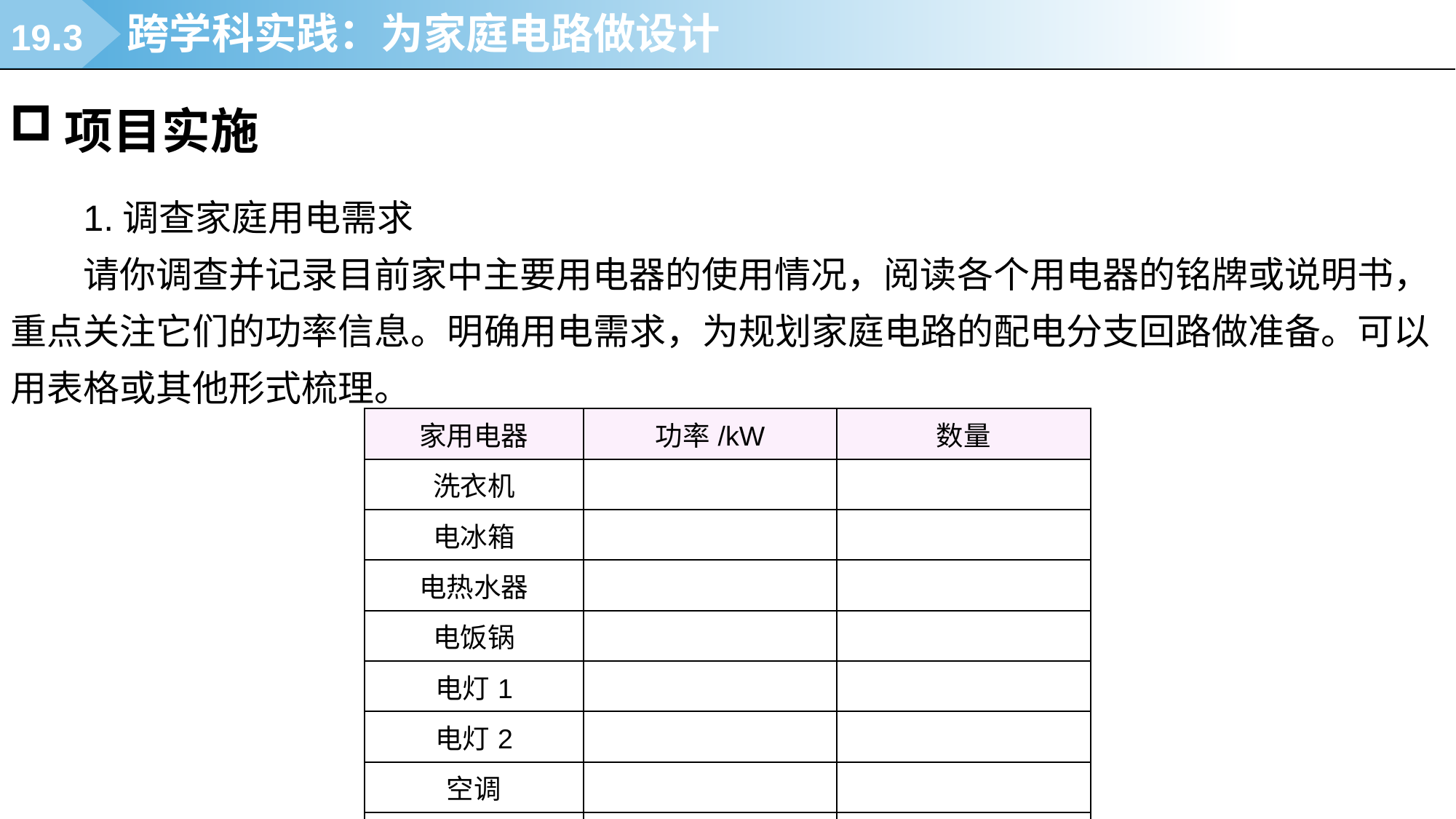

19.3
跨学科实践：为家庭电路做设计
项目实施
1.调查家庭用电需求
请你调查并记录目前家中主要用电器的使用情况，阅读各个用电器的铭牌或说明书，重点关注它们的功率信息。明确用电需求，为规划家庭电路的配电分支回路做准备。可以用表格或其他形式梳理。
| 家用电器 | 功率/kW | 数量 |
| --- | --- | --- |
| 洗衣机 |  |  |
| 电冰箱 |  |  |
| 电热水器 |  |  |
| 电饭锅 |  |  |
| 电灯1 |  |  |
| 电灯2 |  |  |
| 空调 |  |  |
| …… |  |  |